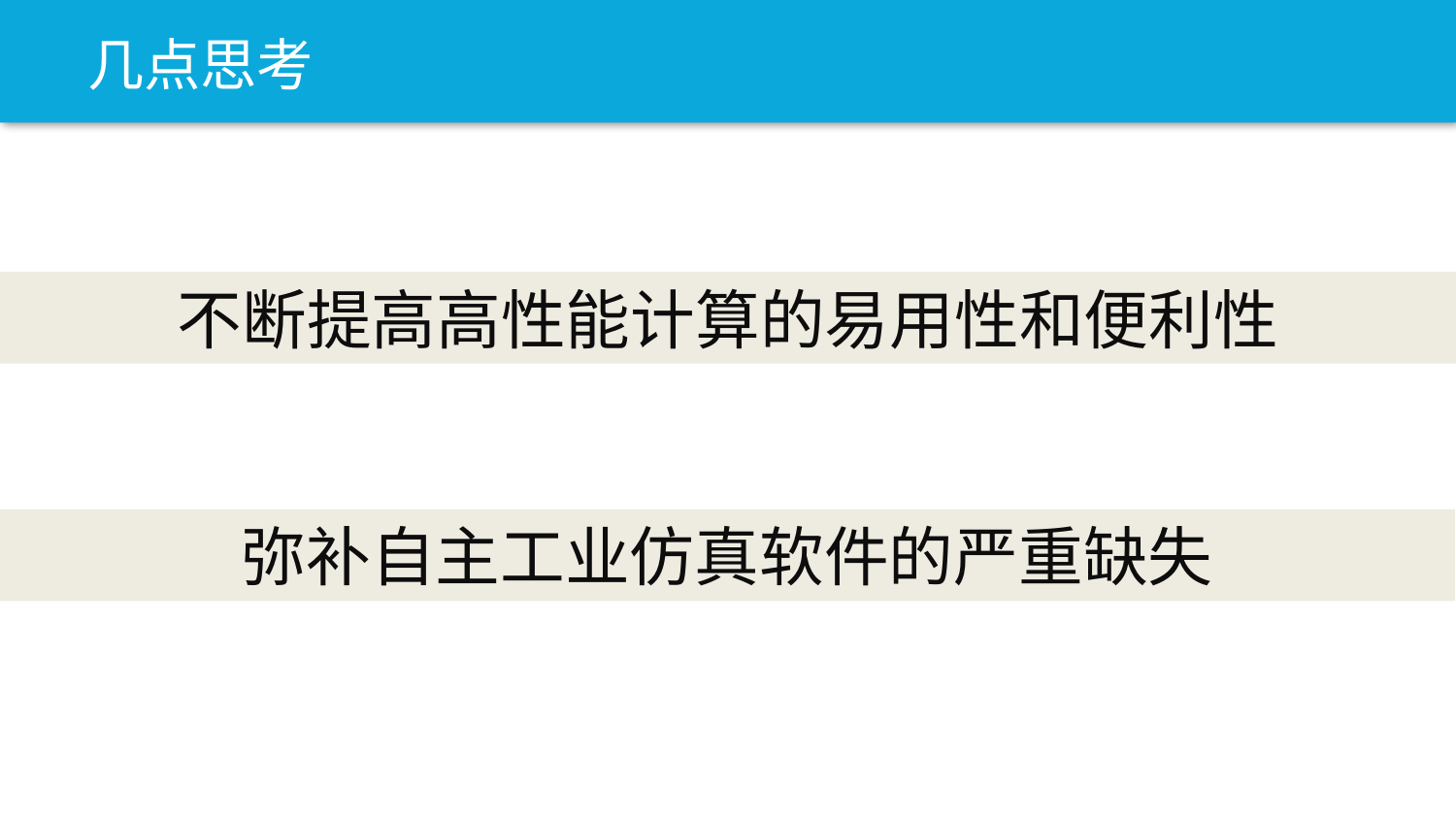

# 几点思考
不断提高高性能计算的易用性和便利性
弥补自主工业仿真软件的严重缺失